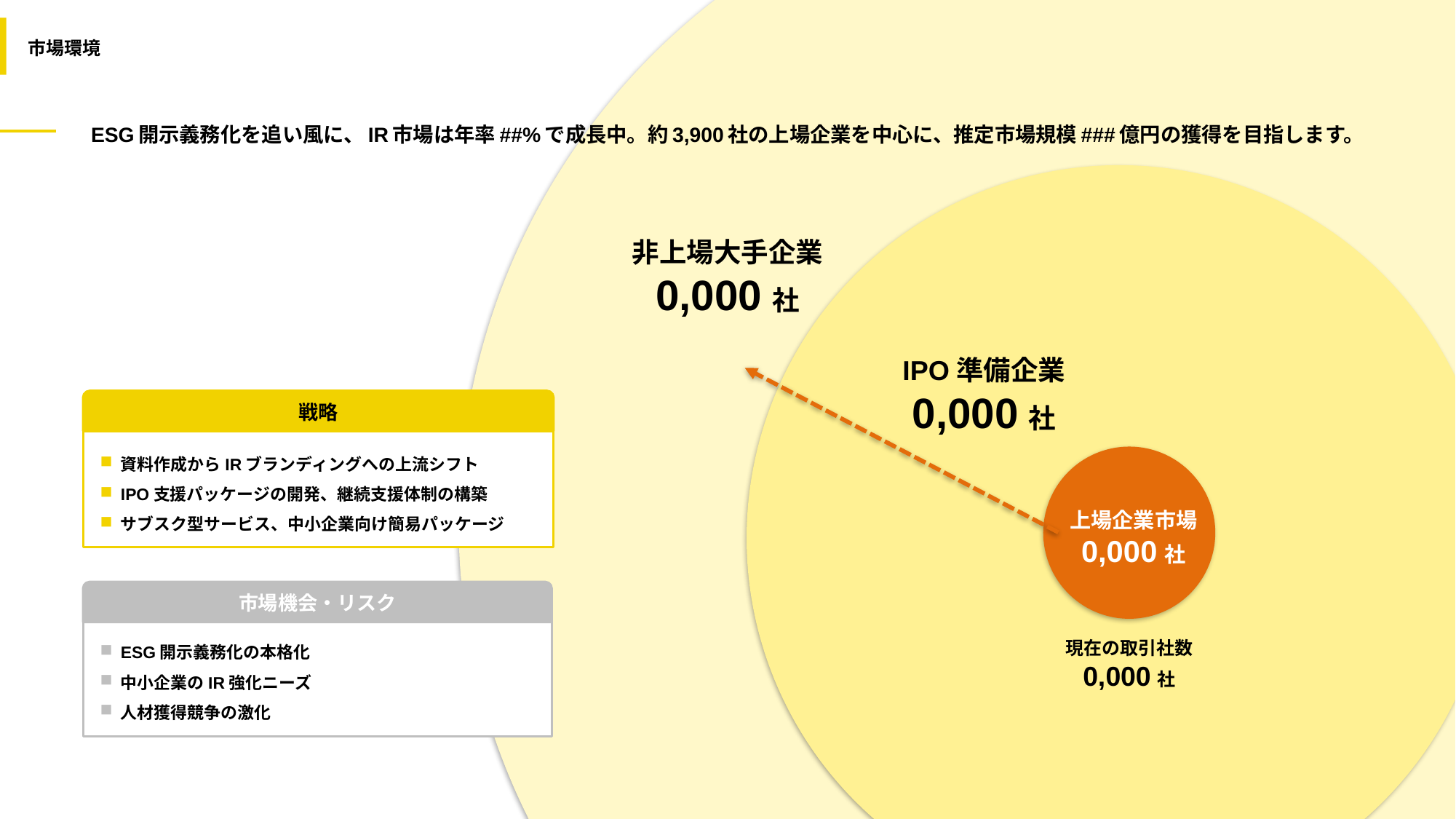

市場環境
# ESG開示義務化を追い風に、IR市場は年率##%で成長中。約3,900社の上場企業を中心に、推定市場規模###億円の獲得を目指します。

非上場大手企業
0,000社
IPO準備企業
0,000社
戦略
資料作成からIRブランディングへの上流シフト
IPO支援パッケージの開発、継続支援体制の構築
サブスク型サービス、中小企業向け簡易パッケージ

上場企業市場
0,000社
市場機会・リスク
ESG開示義務化の本格化
中小企業のIR強化ニーズ
人材獲得競争の激化
現在の取引社数
0,000社